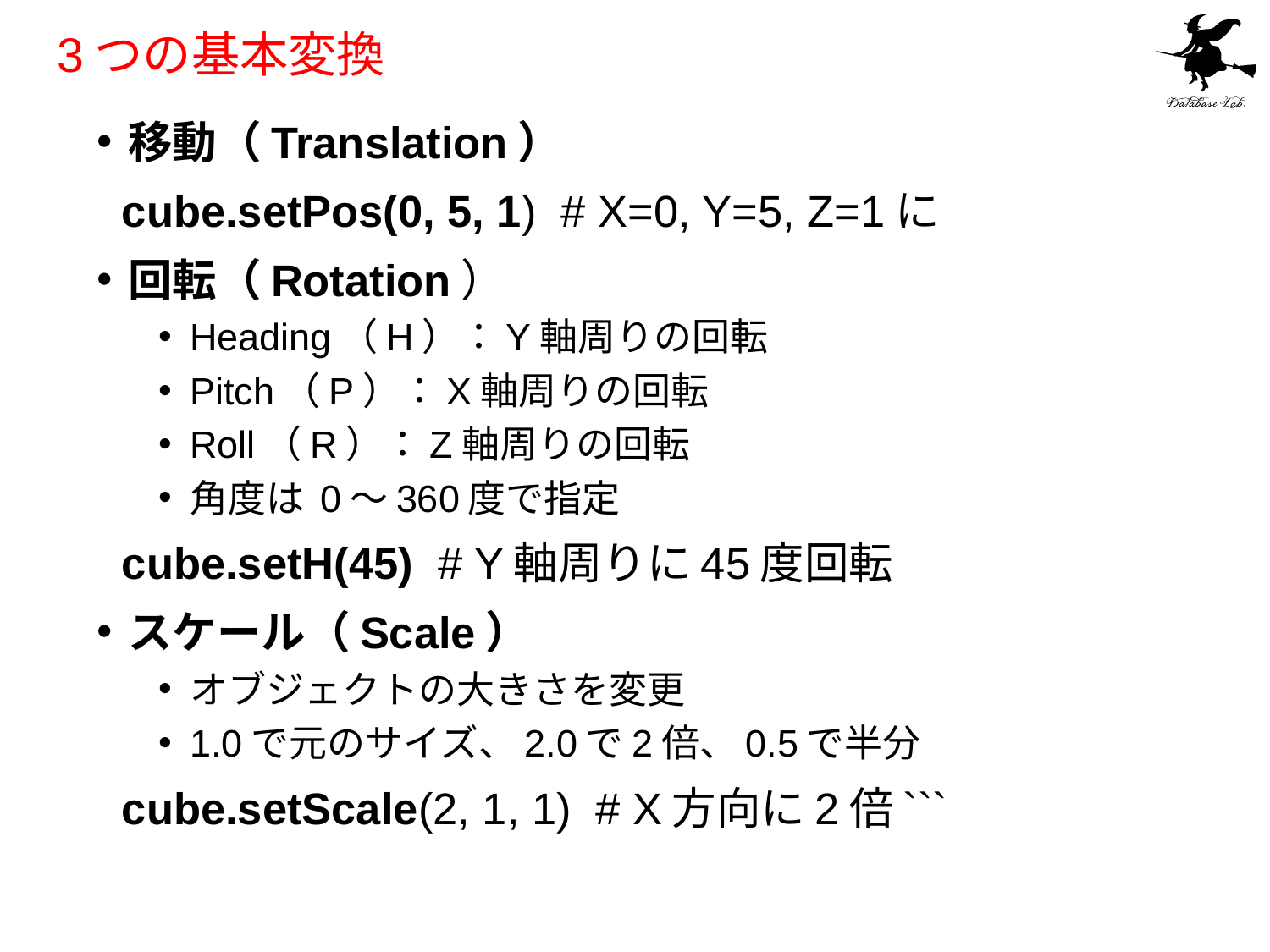

# 3つの基本変換
移動（Translation）
  cube.setPos(0, 5, 1)  # X=0, Y=5, Z=1に
回転（Rotation）
Heading（H）：Y軸周りの回転
Pitch（P）：X軸周りの回転
Roll（R）：Z軸周りの回転
角度は 0～360度で指定
  cube.setH(45)  # Y軸周りに45度回転
スケール（Scale）
オブジェクトの大きさを変更
1.0で元のサイズ、2.0で2倍、0.5で半分
  cube.setScale(2, 1, 1)  # X方向に2倍```